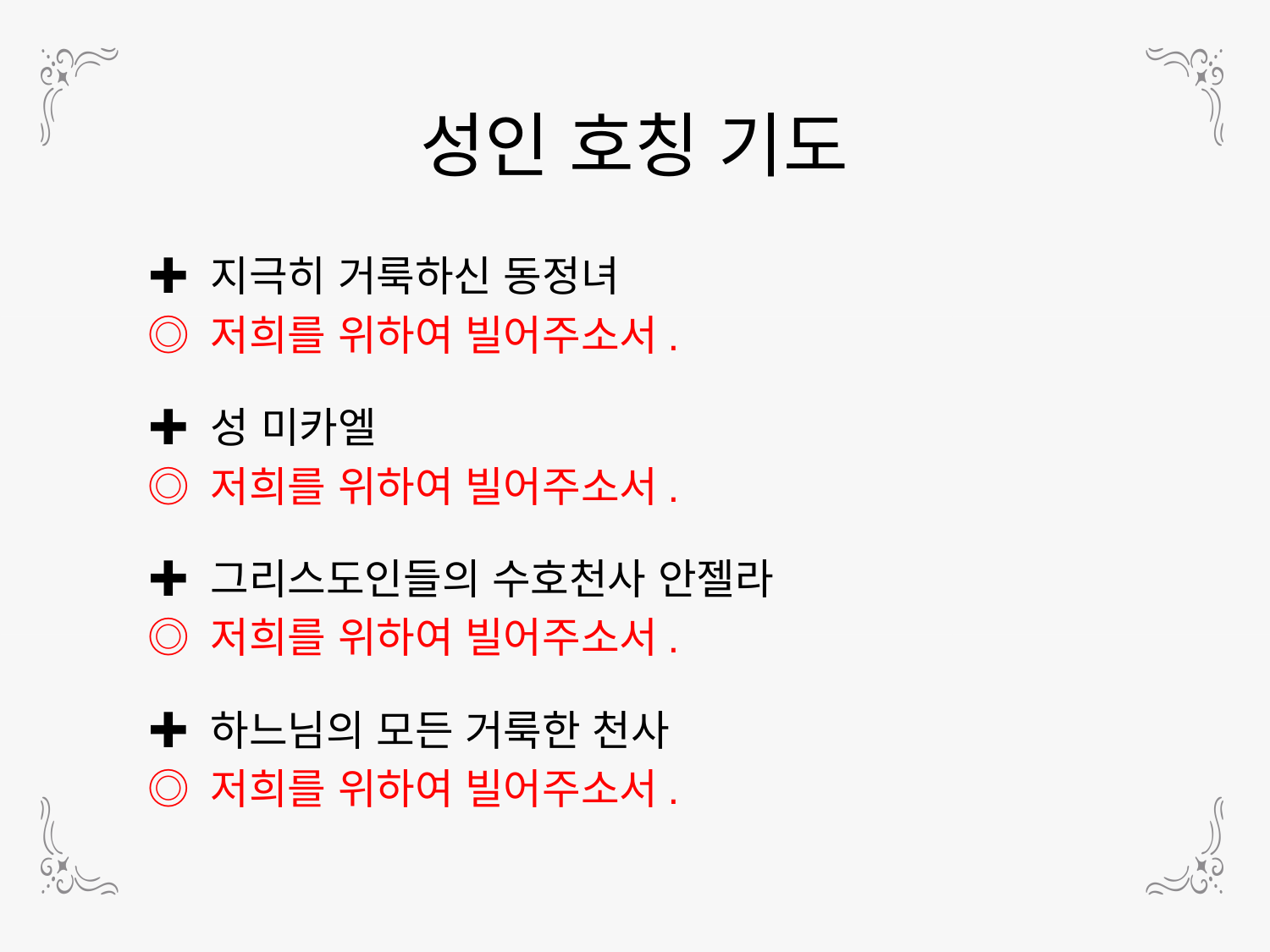

성인 호칭 기도

✚ 지극히 거룩하신 동정녀
◎ 저희를 위하여 빌어주소서.

✚ 성 미카엘
◎ 저희를 위하여 빌어주소서.

✚ 그리스도인들의 수호천사 안젤라
◎ 저희를 위하여 빌어주소서.

✚ 하느님의 모든 거룩한 천사
◎ 저희를 위하여 빌어주소서.